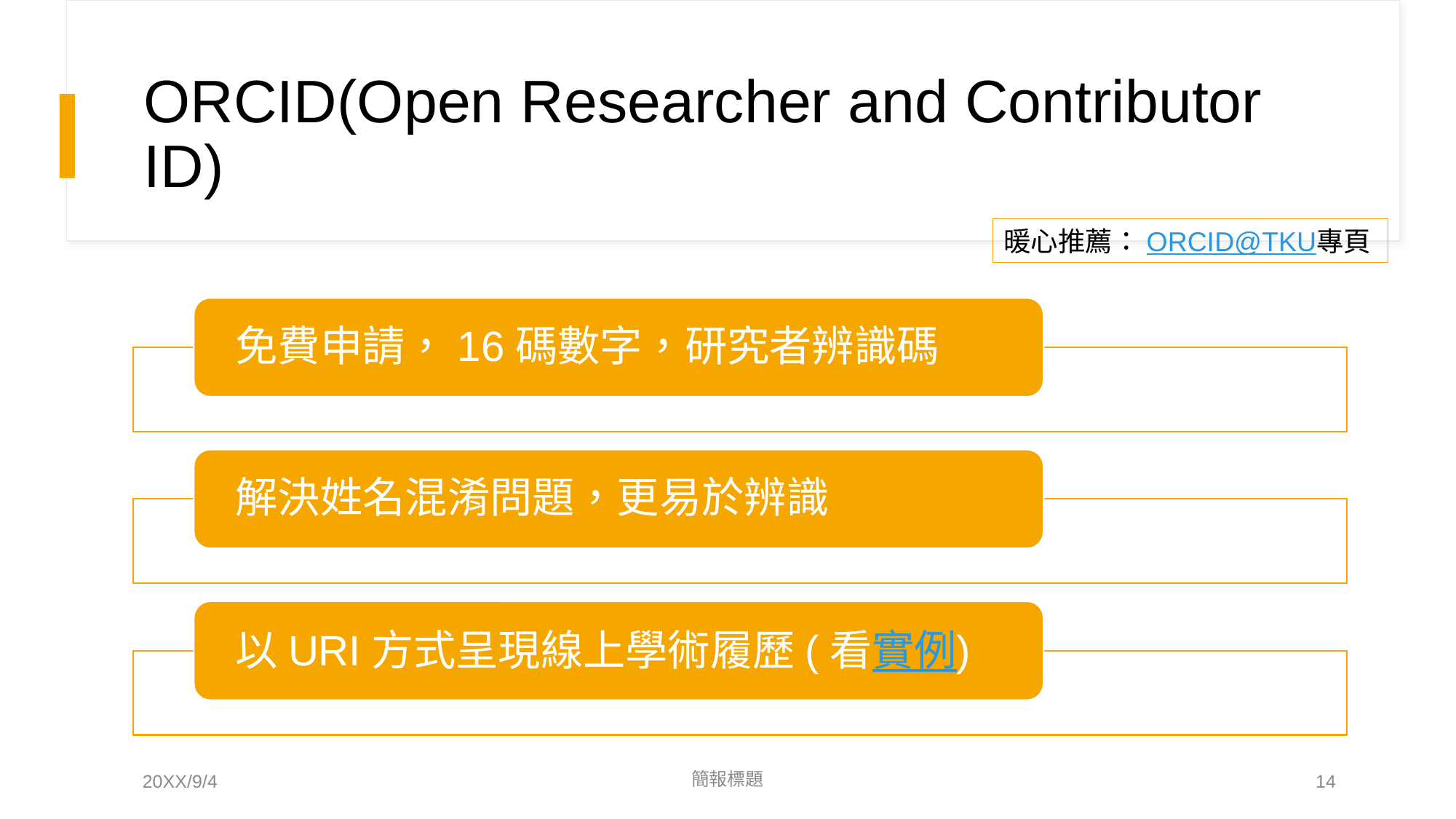

# ORCID(Open Researcher and Contributor ID)
暖心推薦：ORCID@TKU專頁
免費申請，16碼數字，研究者辨識碼
解決姓名混淆問題，更易於辨識
以URI方式呈現線上學術履歷(看實例)
20XX/9/4
簡報標題
14